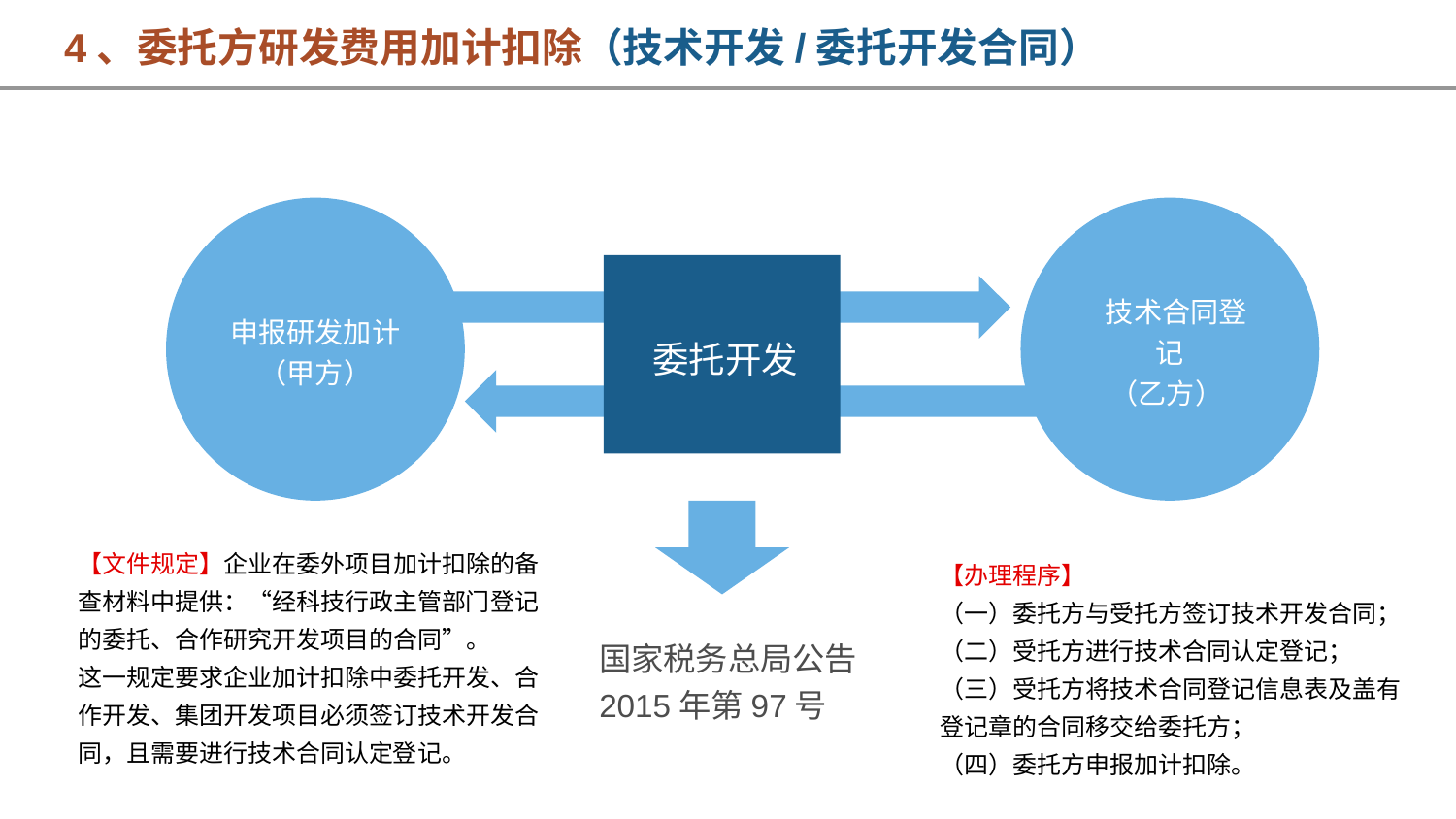

4、委托方研发费用加计扣除（技术开发/委托开发合同）
申报研发加计
（甲方）
 技术合同登记
（乙方）
   委托开发

【文件规定】企业在委外项目加计扣除的备查材料中提供：“经科技行政主管部门登记的委托、合作研究开发项目的合同”。
这一规定要求企业加计扣除中委托开发、合作开发、集团开发项目必须签订技术开发合同，且需要进行技术合同认定登记。
【办理程序】
（一）委托方与受托方签订技术开发合同；
（二）受托方进行技术合同认定登记；
（三）受托方将技术合同登记信息表及盖有登记章的合同移交给委托方；
（四）委托方申报加计扣除。
国家税务总局公告2015年第97号